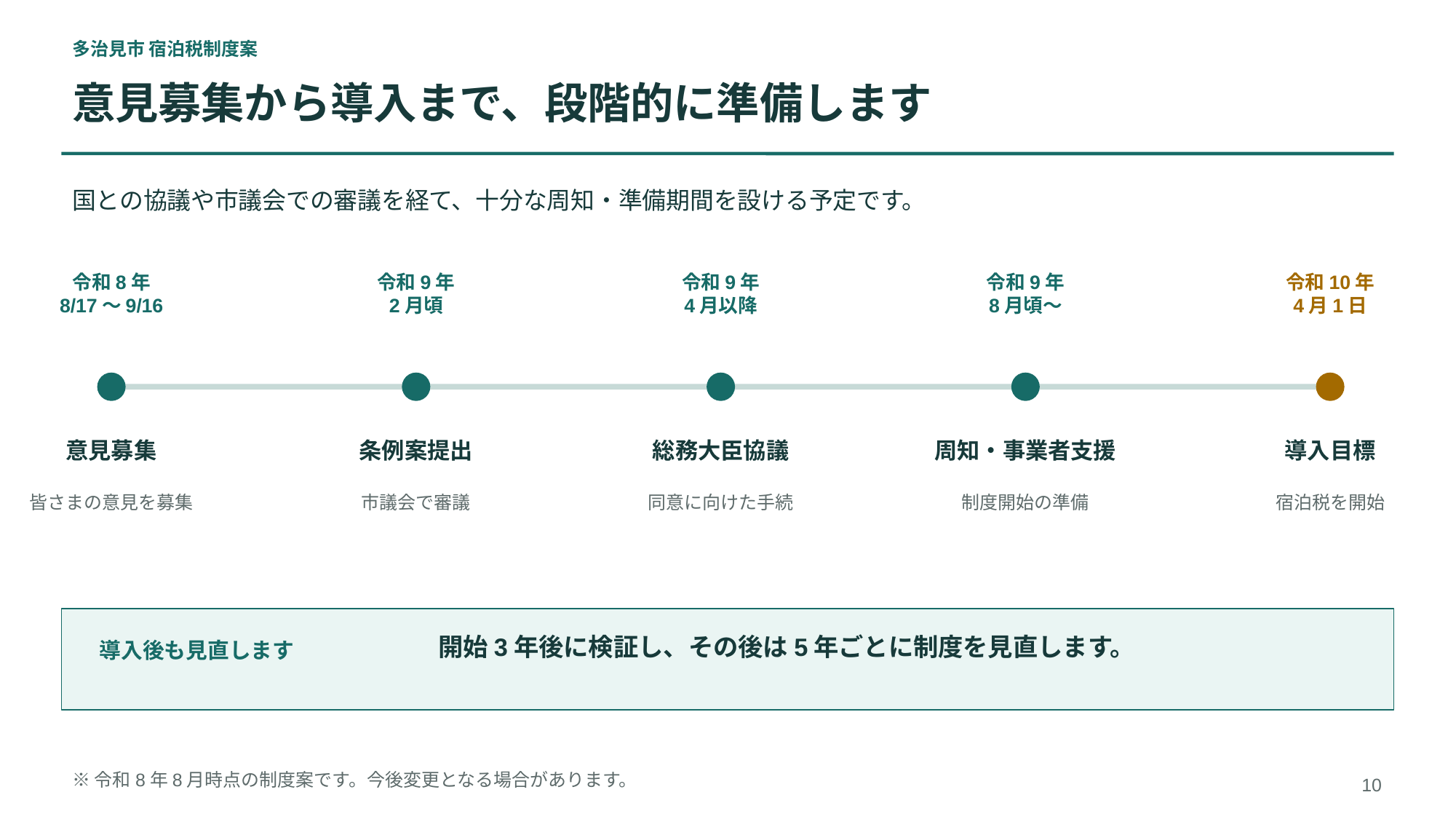

多治見市 宿泊税制度案
意見募集から導入まで、段階的に準備します

国との協議や市議会での審議を経て、十分な周知・準備期間を設ける予定です。
令和8年
8/17～9/16
令和9年
2月頃
令和9年
4月以降
令和9年
8月頃～
令和10年
4月1日

意見募集
条例案提出
総務大臣協議
周知・事業者支援
導入目標
皆さまの意見を募集
市議会で審議
同意に向けた手続
制度開始の準備
宿泊税を開始

開始3年後に検証し、その後は5年ごとに制度を見直します。
導入後も見直します
※令和8年8月時点の制度案です。今後変更となる場合があります。
10